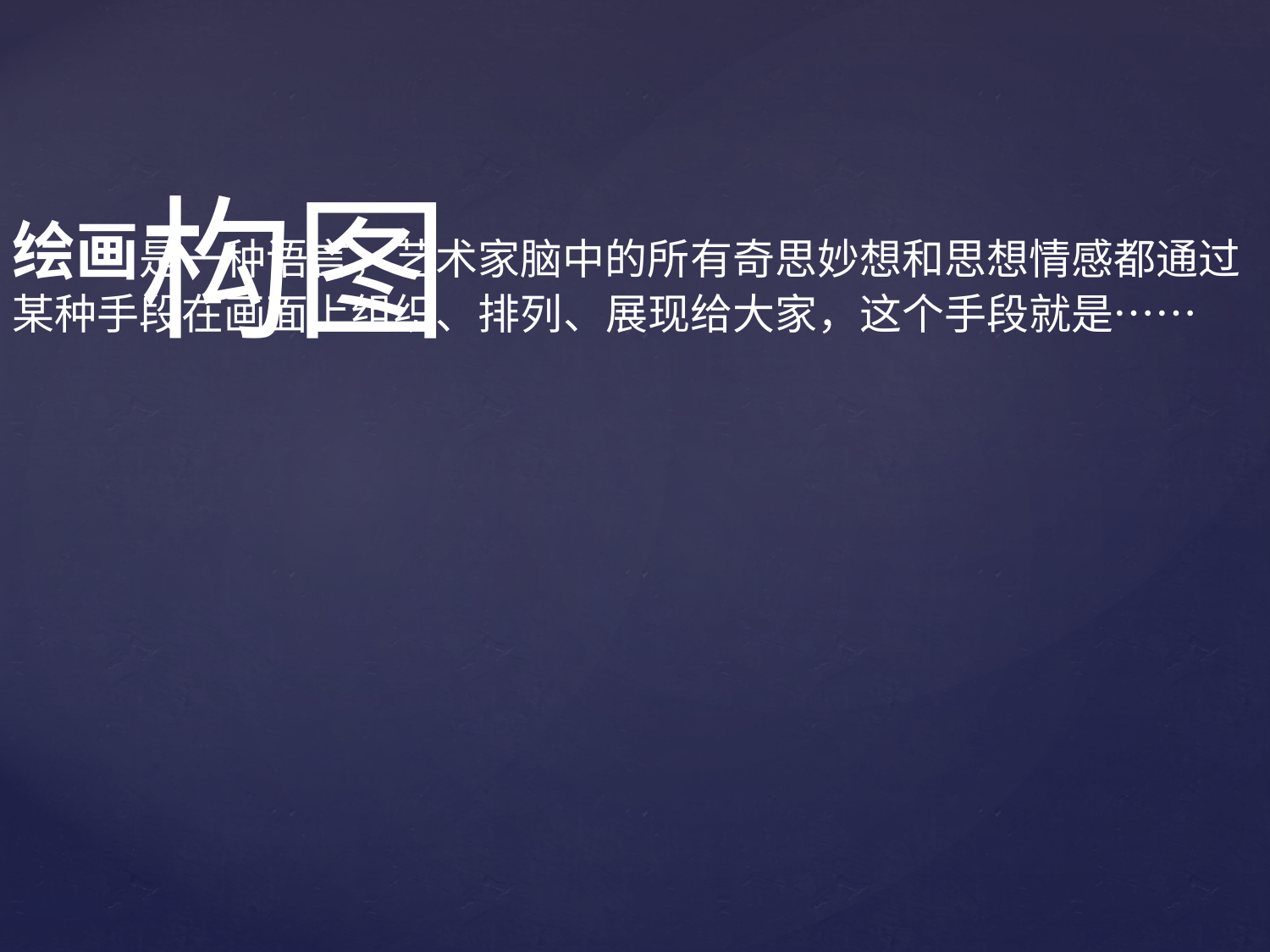

构图
绘画是一种语言，艺术家脑中的所有奇思妙想和思想情感都通过某种手段在画面上组织、排列、展现给大家，这个手段就是……